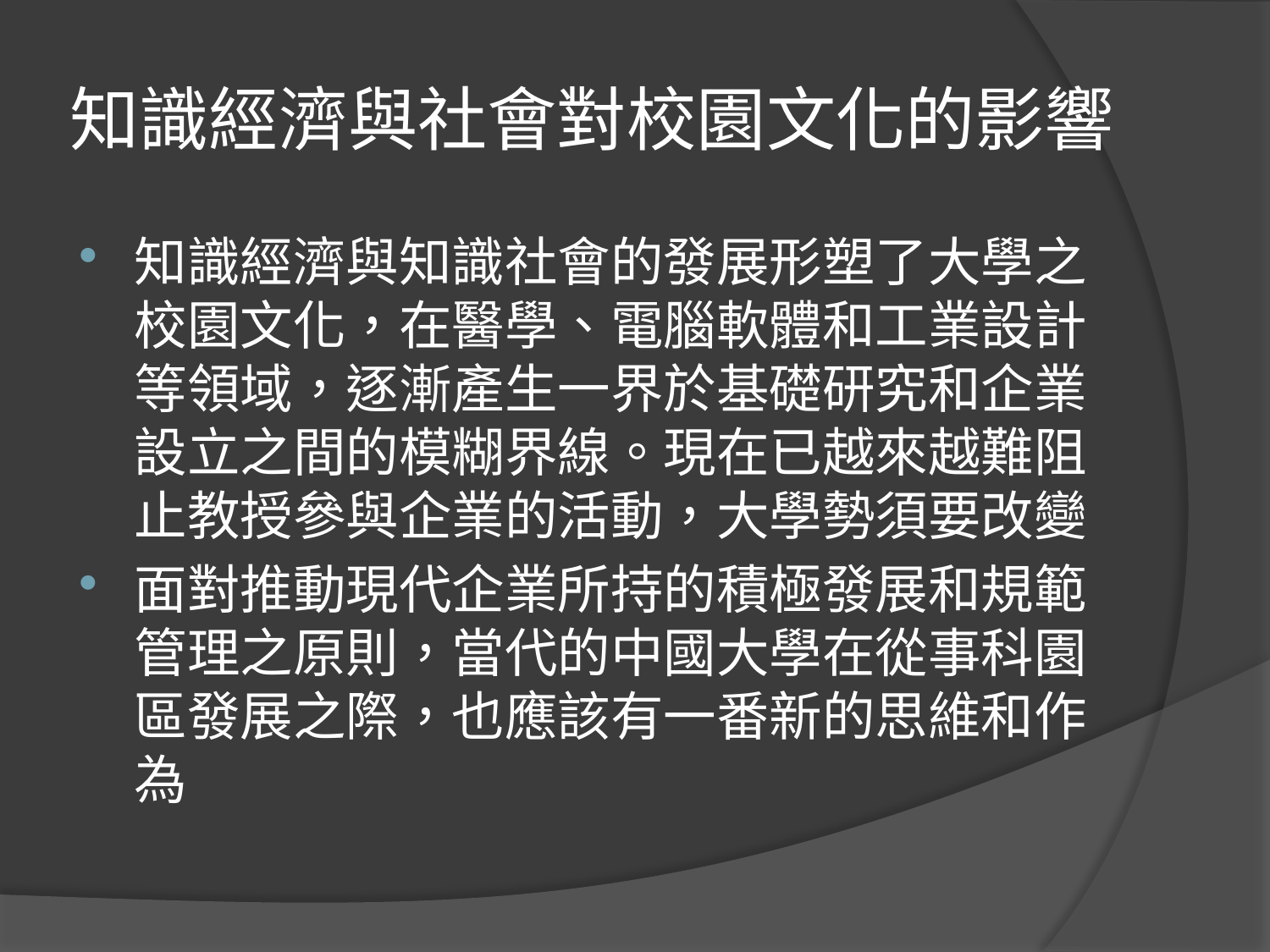

# 知識經濟與社會對校園文化的影響
知識經濟與知識社會的發展形塑了大學之校園文化，在醫學、電腦軟體和工業設計等領域，逐漸產生一界於基礎研究和企業設立之間的模糊界線。現在已越來越難阻止教授參與企業的活動，大學勢須要改變
面對推動現代企業所持的積極發展和規範管理之原則，當代的中國大學在從事科園區發展之際，也應該有一番新的思維和作為